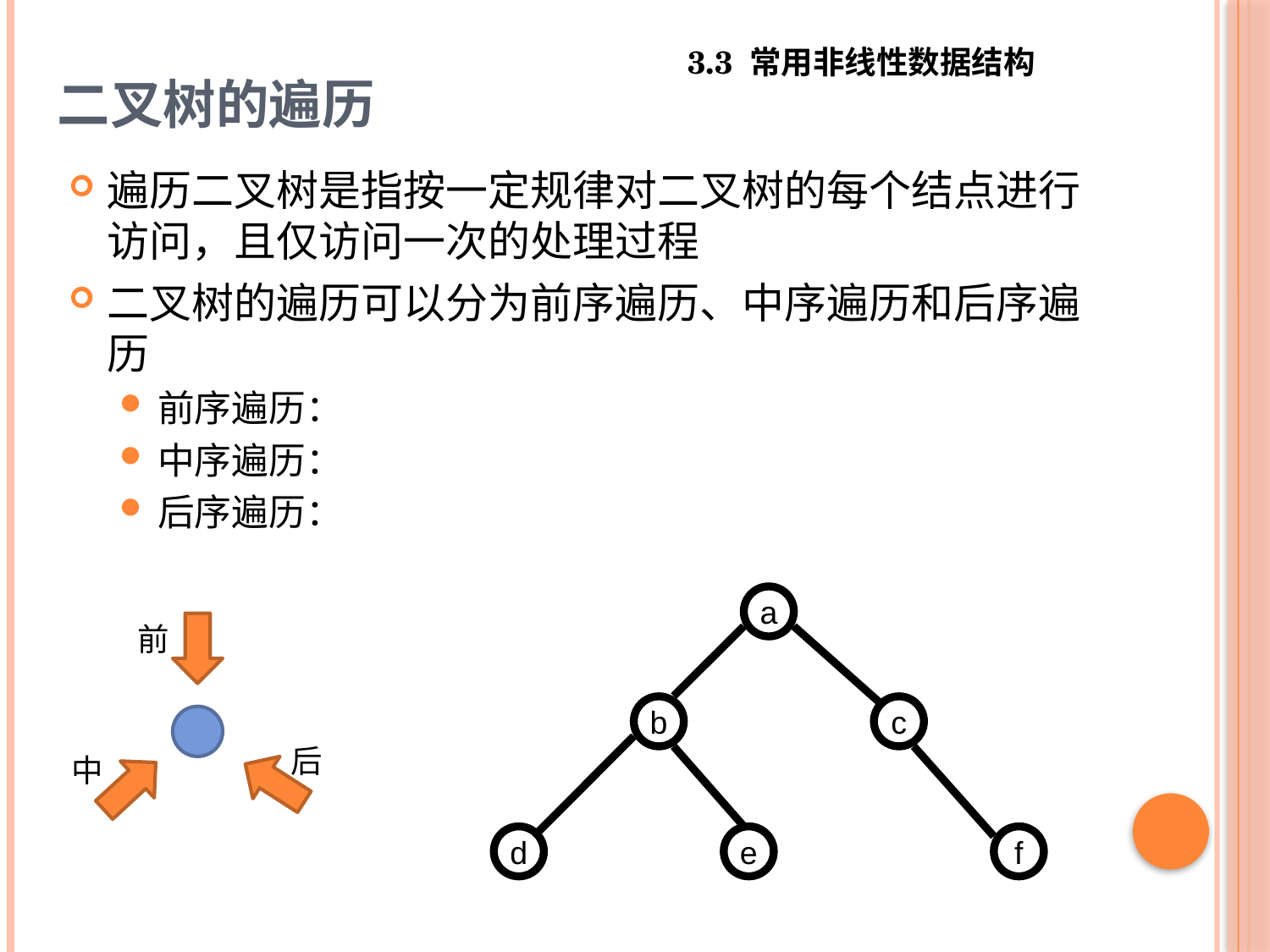

# 二叉树的遍历
3.3 常用非线性数据结构
遍历二叉树是指按一定规律对二叉树的每个结点进行访问，且仅访问一次的处理过程
二叉树的遍历可以分为前序遍历、中序遍历和后序遍历
前序遍历：
中序遍历：
后序遍历：
a

b
c

d
e
f
前

后
中